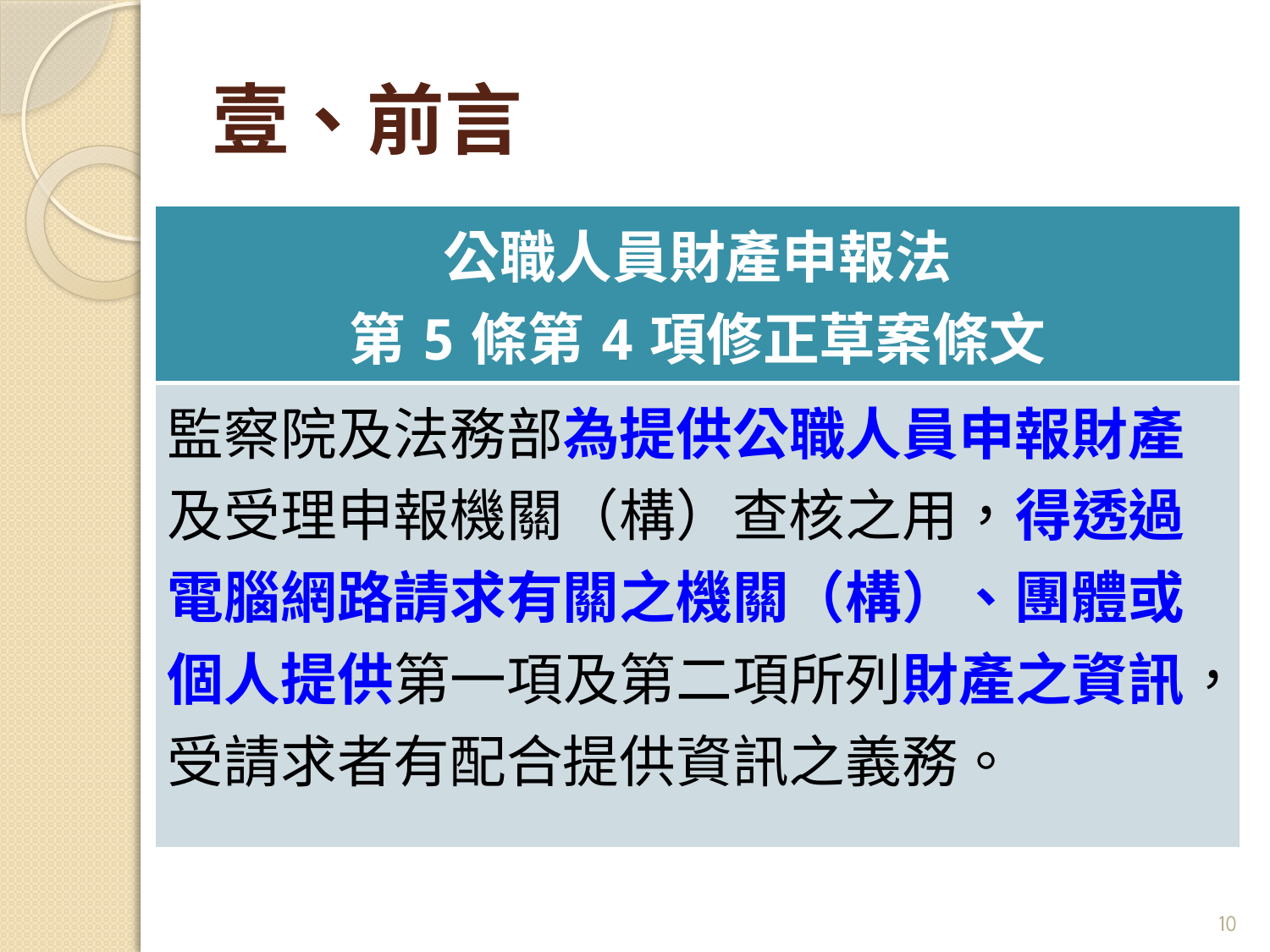

# 壹、前言

| 公職人員財產申報法 第5條第4項修正草案條文 |
| --- |
| 監察院及法務部為提供公職人員申報財產及受理申報機關（構）查核之用，得透過電腦網路請求有關之機關（構）、團體或個人提供第一項及第二項所列財產之資訊，受請求者有配合提供資訊之義務。 |
10